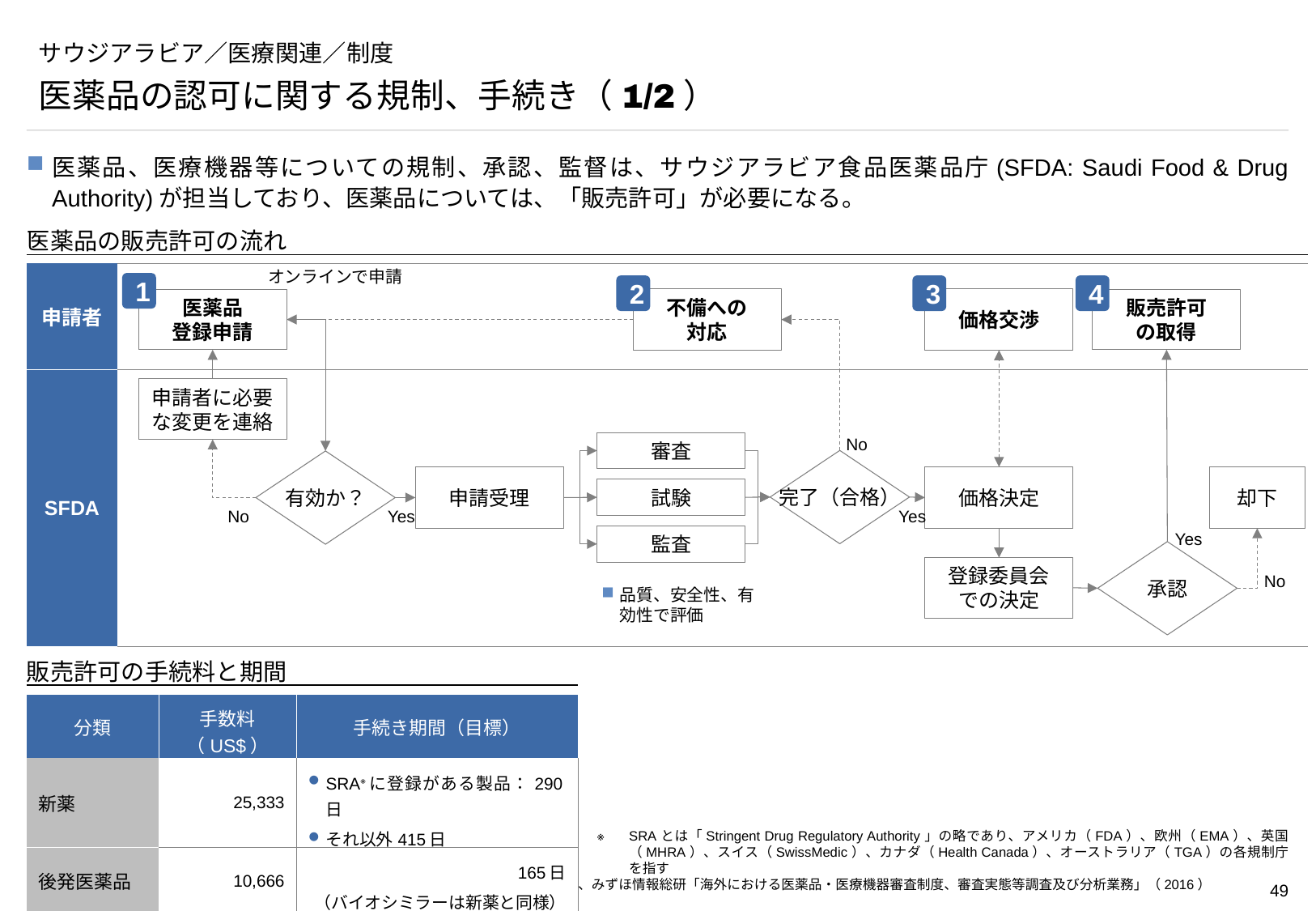

# サウジアラビア／医療関連／制度
医薬品の認可に関する規制、手続き（1/2）
医薬品、医療機器等についての規制、承認、監督は、サウジアラビア食品医薬品庁(SFDA: Saudi Food & Drug Authority)が担当しており、医薬品については、「販売許可」が必要になる。
医薬品の販売許可の流れ
オンラインで申請
| 申請者 |  |
| --- | --- |
| SFDA |  |
1
2
3
4
不備への
対応
医薬品
登録申請
価格交渉
販売許可
の取得
申請者に必要な変更を連絡
No
審査

完了（合格）

有効か？
申請受理
価格決定
却下
試験
No
Yes
Yes
Yes
監査

承認
登録委員会
での決定
No
品質、安全性、有効性で評価
販売許可の手続料と期間
| 分類 | 手数料（US$） | 手続き期間（目標） |
| --- | --- | --- |
| 新薬 | 25,333 | SRA※に登録がある製品：290日 それ以外415日 |
| 後発医薬品 | 10,666 | 165日 （バイオシミラーは新薬と同様） |
※	SRAとは「Stringent Drug Regulatory Authority」の略であり、アメリカ（FDA）、欧州（EMA）、英国（MHRA）、スイス（SwissMedic）、カナダ（Health Canada）、オーストラリア（TGA）の各規制庁を指す
（出所）サウジアラビア食品医薬品庁「Regulatory Framework for Drug Approvals Ver.5」、みずほ情報総研「海外における医薬品・医療機器審査制度、審査実態等調査及び分析業務」（2016）